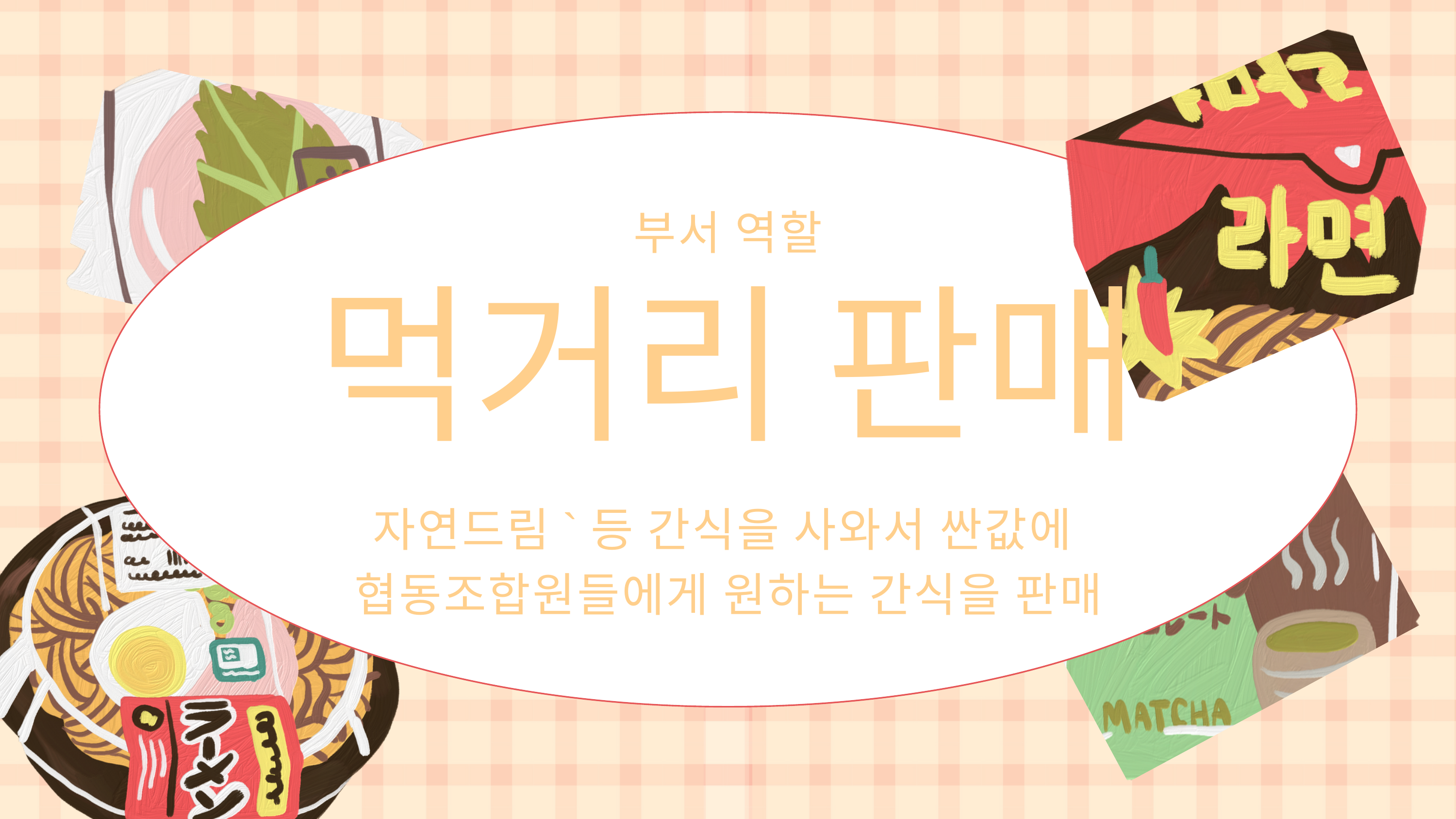

부서 역할
먹거리 판매
자연드림`등 간식을 사와서 싼값에
협동조합원들에게 원하는 간식을 판매